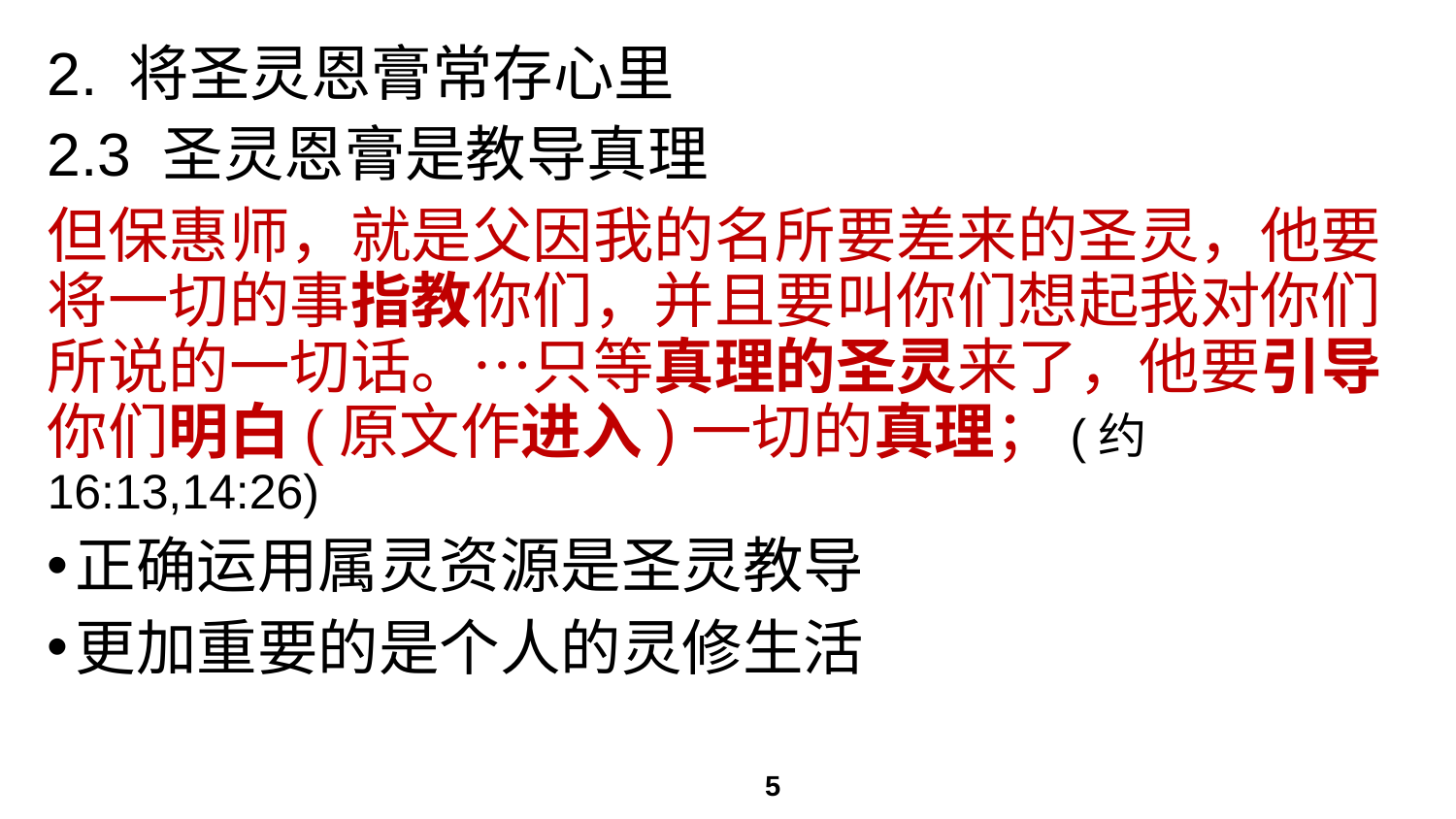

# 2. 将圣灵恩膏常存心里
2.3 圣灵恩膏是教导真理
但保惠师，就是父因我的名所要差来的圣灵，他要将一切的事指教你们，并且要叫你们想起我对你们所说的一切话。…只等真理的圣灵来了，他要引导你们明白(原文作进入)一切的真理；(约16:13,14:26)
正确运用属灵资源是圣灵教导
更加重要的是个人的灵修生活
5